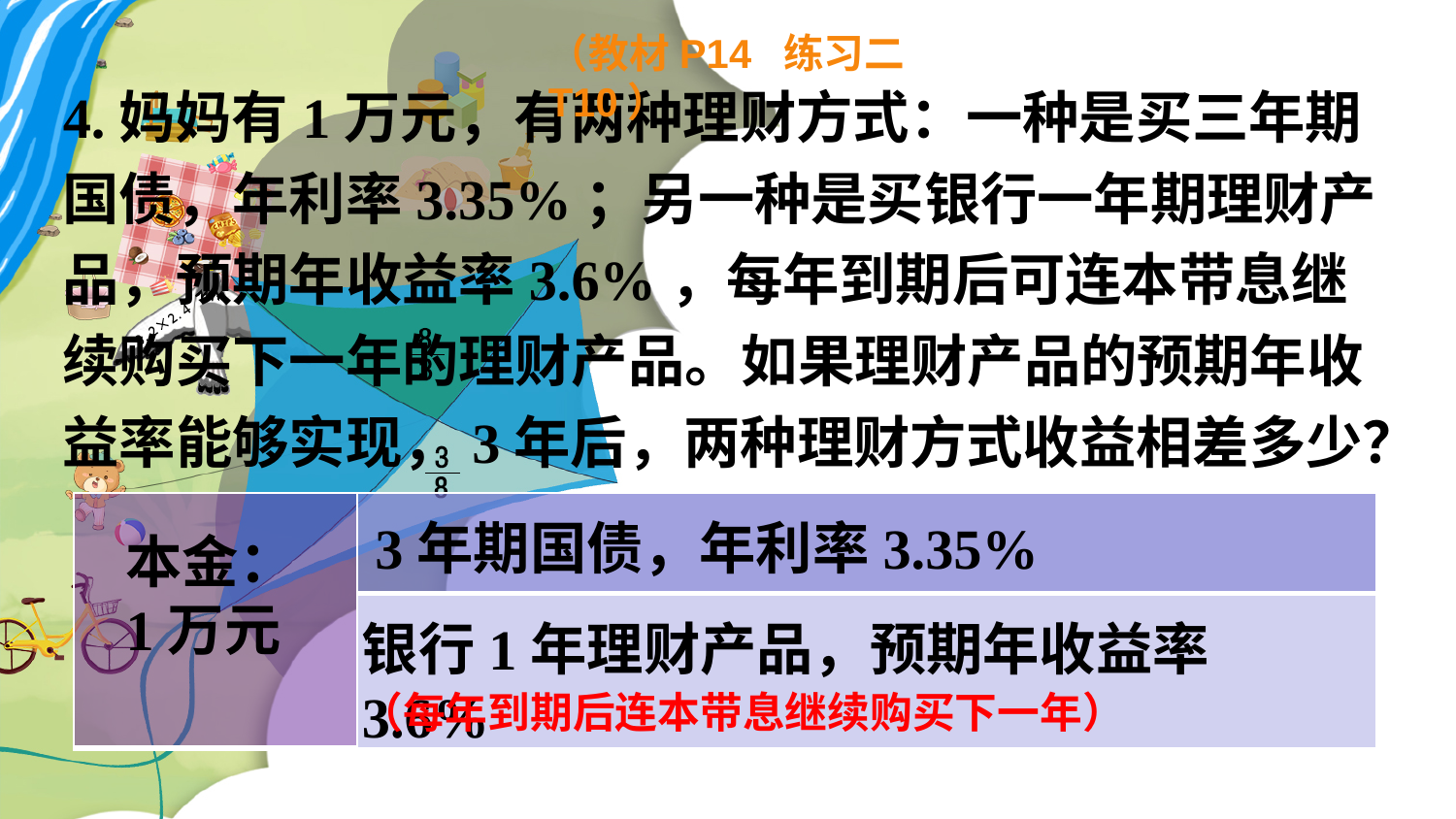

（教材P14  练习二T10）
4.妈妈有1万元，有两种理财方式：一种是买三年期国债，年利率3.35%；另一种是买银行一年期理财产品，预期年收益率3.6%，每年到期后可连本带息继续购买下一年的理财产品。如果理财产品的预期年收益率能够实现，3年后，两种理财方式收益相差多少？
|  |  |
| --- | --- |
|  |  |
3年期国债，年利率3.35%
本金：1万元
银行1年理财产品，预期年收益率3.6%
（每年到期后连本带息继续购买下一年）